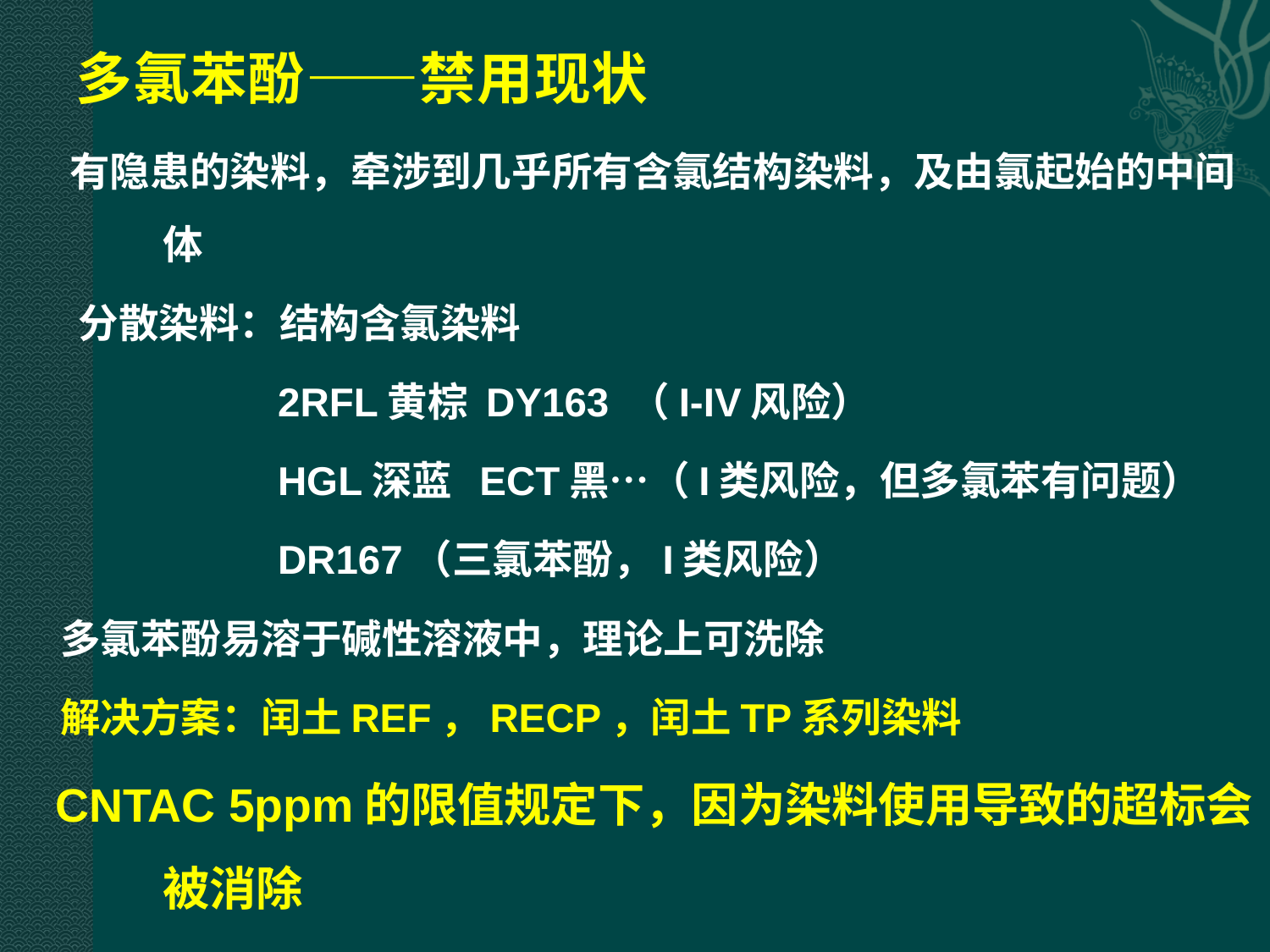

# 多氯苯酚——禁用现状
  有隐患的染料，牵涉到几乎所有含氯结构染料，及由氯起始的中间体
   分散染料：结构含氯染料
                     2RFL黄棕 DY163 （I-IV风险）
                     HGL深蓝  ECT黑…（I类风险，但多氯苯有问题）
                     DR167（三氯苯酚，I类风险）
 多氯苯酚易溶于碱性溶液中，理论上可洗除
 解决方案：闰土REF，RECP，闰土TP系列染料
 CNTAC 5ppm的限值规定下，因为染料使用导致的超标会被消除